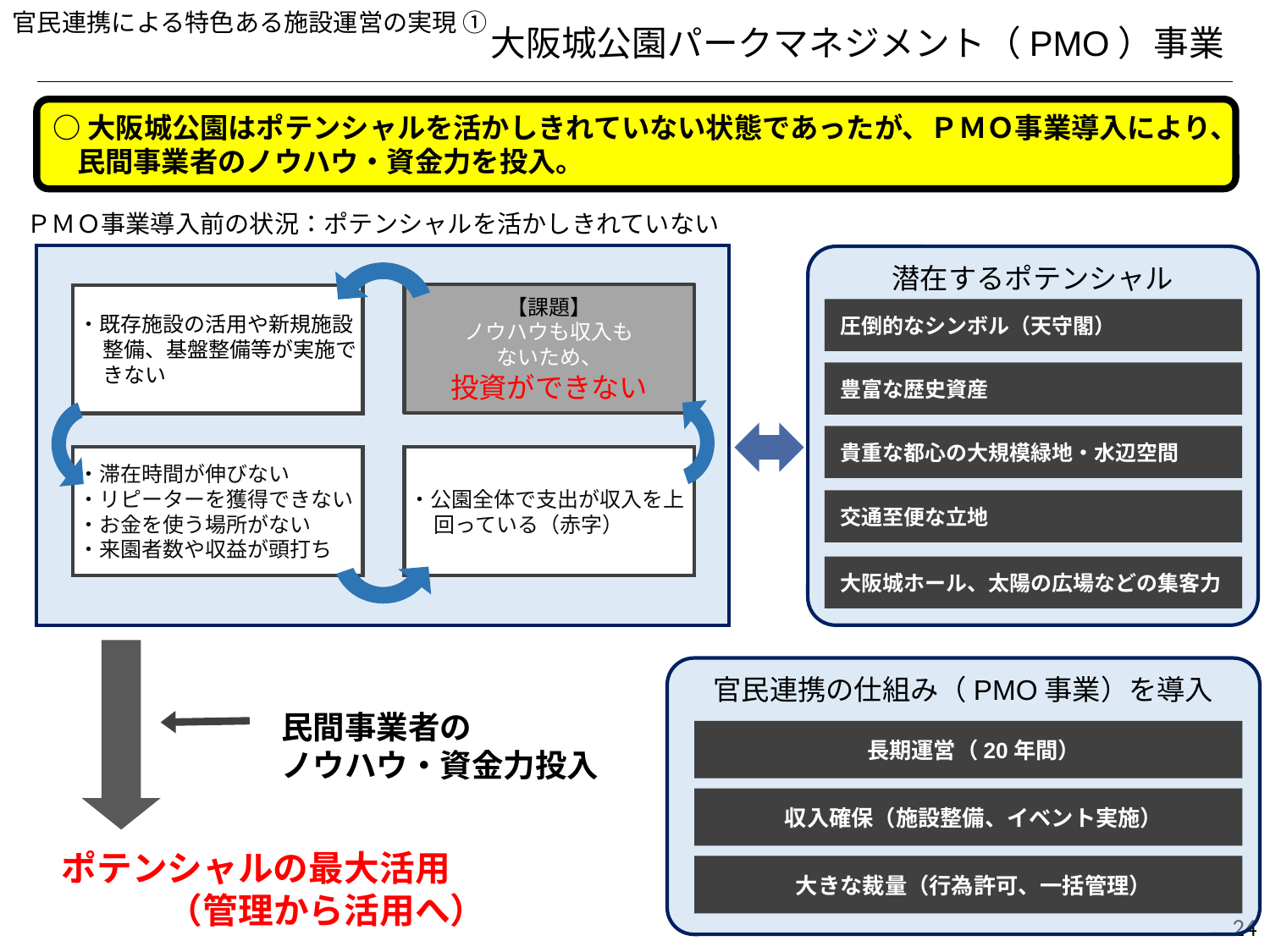

官民連携による特色ある施設運営の実現 ①
大阪城公園パークマネジメント（PMO）事業
○大阪城公園はポテンシャルを活かしきれていない状態であったが、ＰＭＯ事業導入により、民間事業者のノウハウ・資金力を投入。
ＰＭＯ事業導入前の状況：ポテンシャルを活かしきれていない

潜在するポテンシャル

【課題】
ノウハウも収入も
ないため、
投資ができない
・既存施設の活用や新規施設整備、基盤整備等が実施できない
圧倒的なシンボル（天守閣）
豊富な歴史資産

貴重な都心の大規模緑地・水辺空間
・滞在時間が伸びない
・リピーターを獲得できない
・お金を使う場所がない
・来園者数や収益が頭打ち
・公園全体で支出が収入を上回っている（赤字）
交通至便な立地
大阪城ホール、太陽の広場などの集客力
官民連携の仕組み（PMO事業）を導入
民間事業者の
ノウハウ・資金力投入

長期運営（20年間）
収入確保（施設整備、イベント実施）
ポテンシャルの最大活用
　　　（管理から活用へ）
大きな裁量（行為許可、一括管理）
24